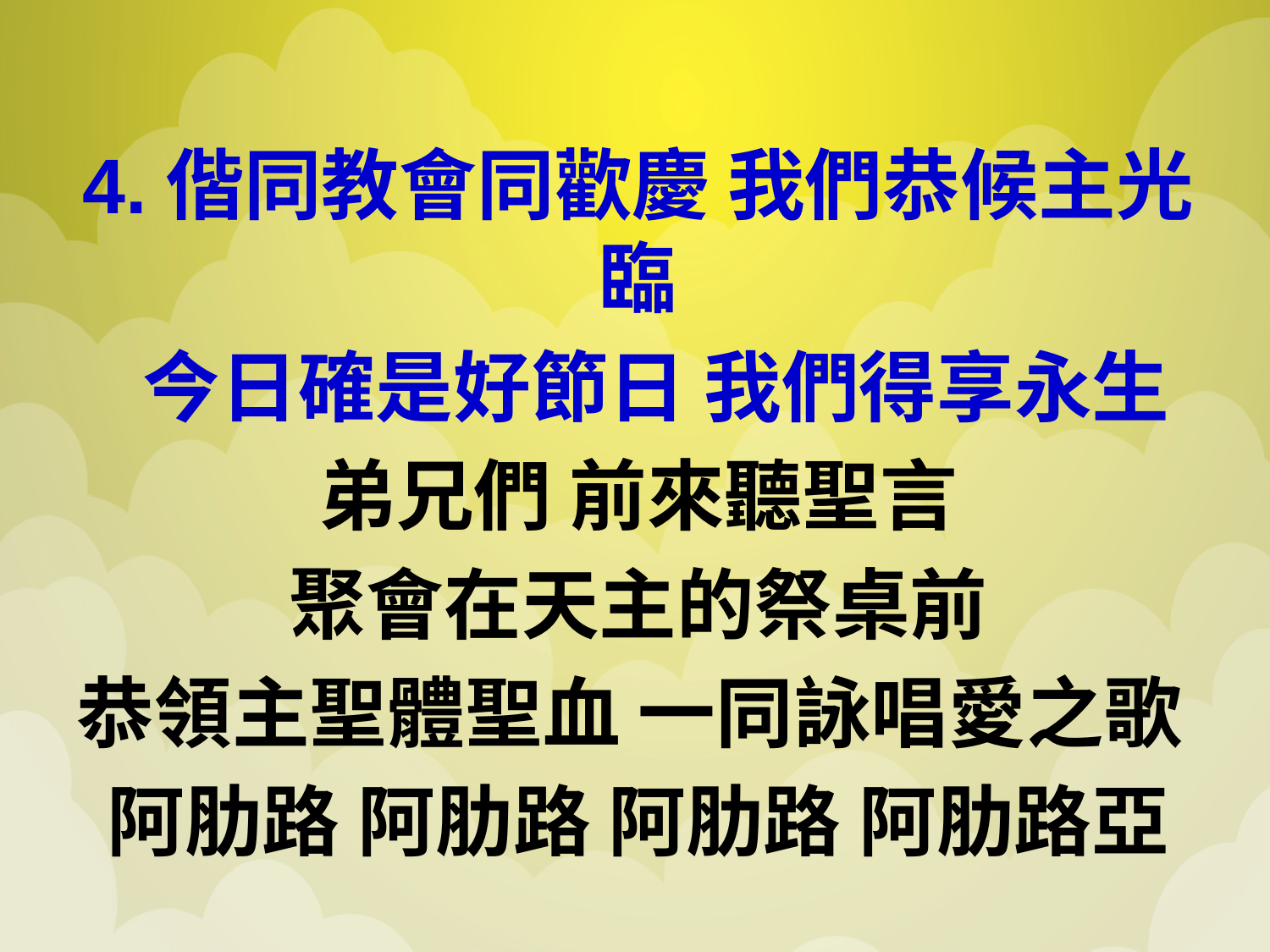

4.偕同教會同歡慶 我們恭候主光臨
  今日確是好節日 我們得享永生
弟兄們 前來聽聖言
聚會在天主的祭桌前
恭領主聖體聖血 一同詠唱愛之歌
阿肋路 阿肋路 阿肋路 阿肋路亞